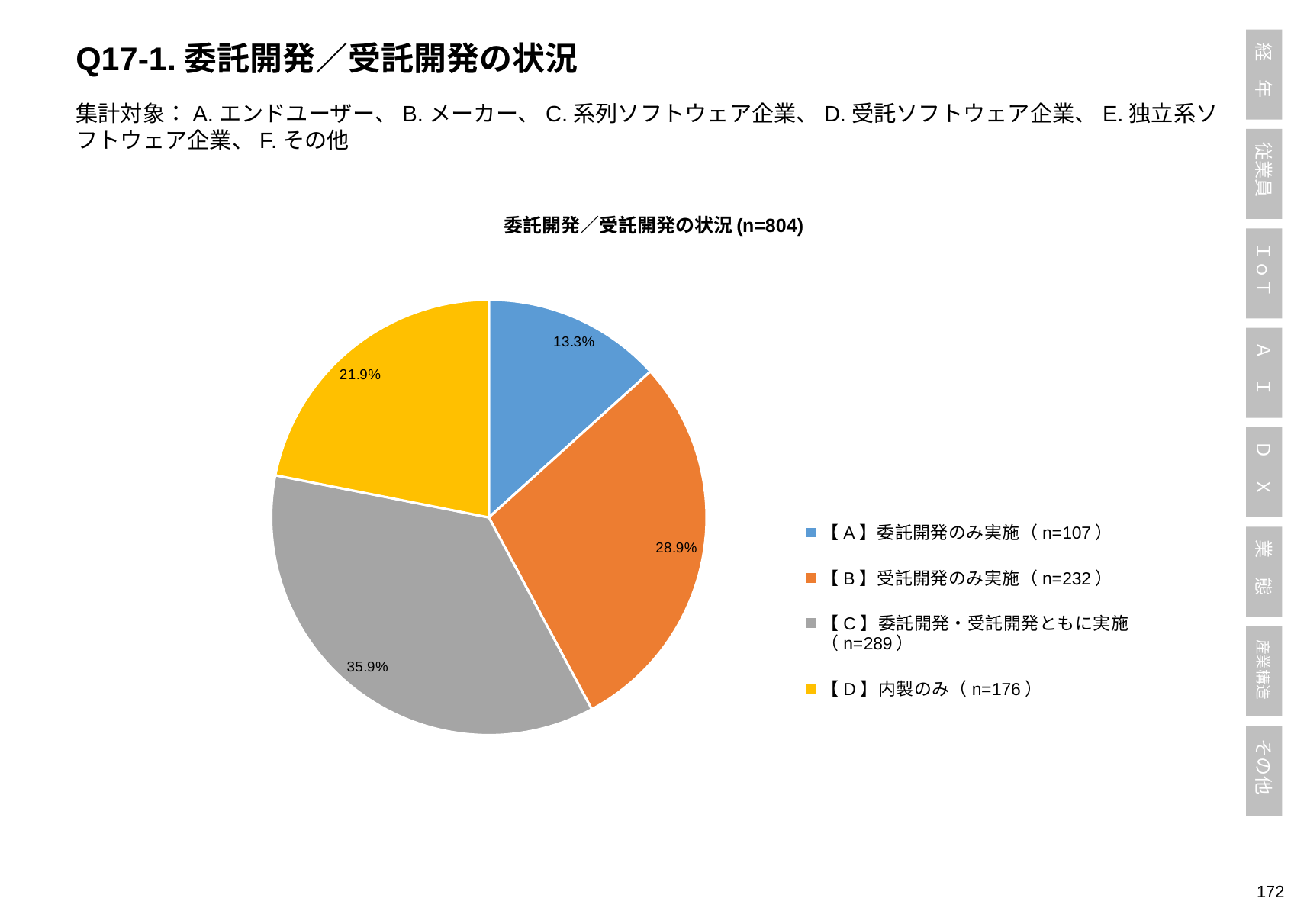

Q17-1.委託開発／受託開発の状況
集計対象：A.エンドユーザー、B.メーカー、C.系列ソフトウェア企業、D.受託ソフトウェア企業、E.独立系ソフトウェア企業、F.その他

### Chart:

| Category | 委託開発／受託開発の状況(n=804) |
|---|---|
| 【A】委託開発のみ実施（n=107） | 0.13308457711442787 |
| 【B】受託開発のみ実施（n=232） | 0.2885572139303483 |
| 【C】委託開発・受託開発ともに実施（n=289） | 0.35945273631840796 |
| 【D】内製のみ（n=176） | 0.21890547263681592 |
172